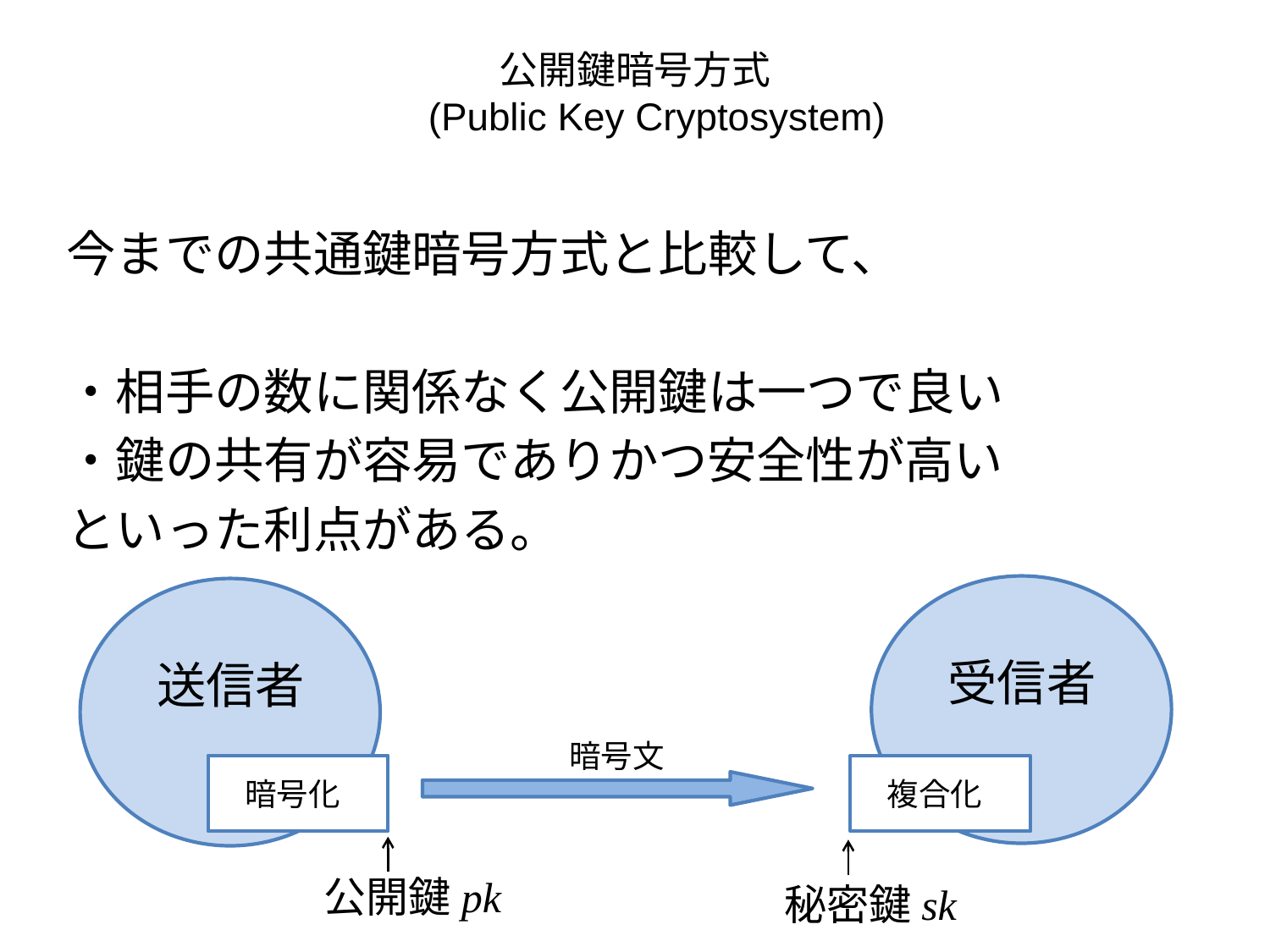

# 公開鍵暗号方式 　(Public Key Cryptosystem)
今までの共通鍵暗号方式と比較して、

・相手の数に関係なく公開鍵は一つで良い
・鍵の共有が容易でありかつ安全性が高い
といった利点がある。

受信者

送信者

暗号化

複合化
暗号文
公開鍵pk

秘密鍵sk